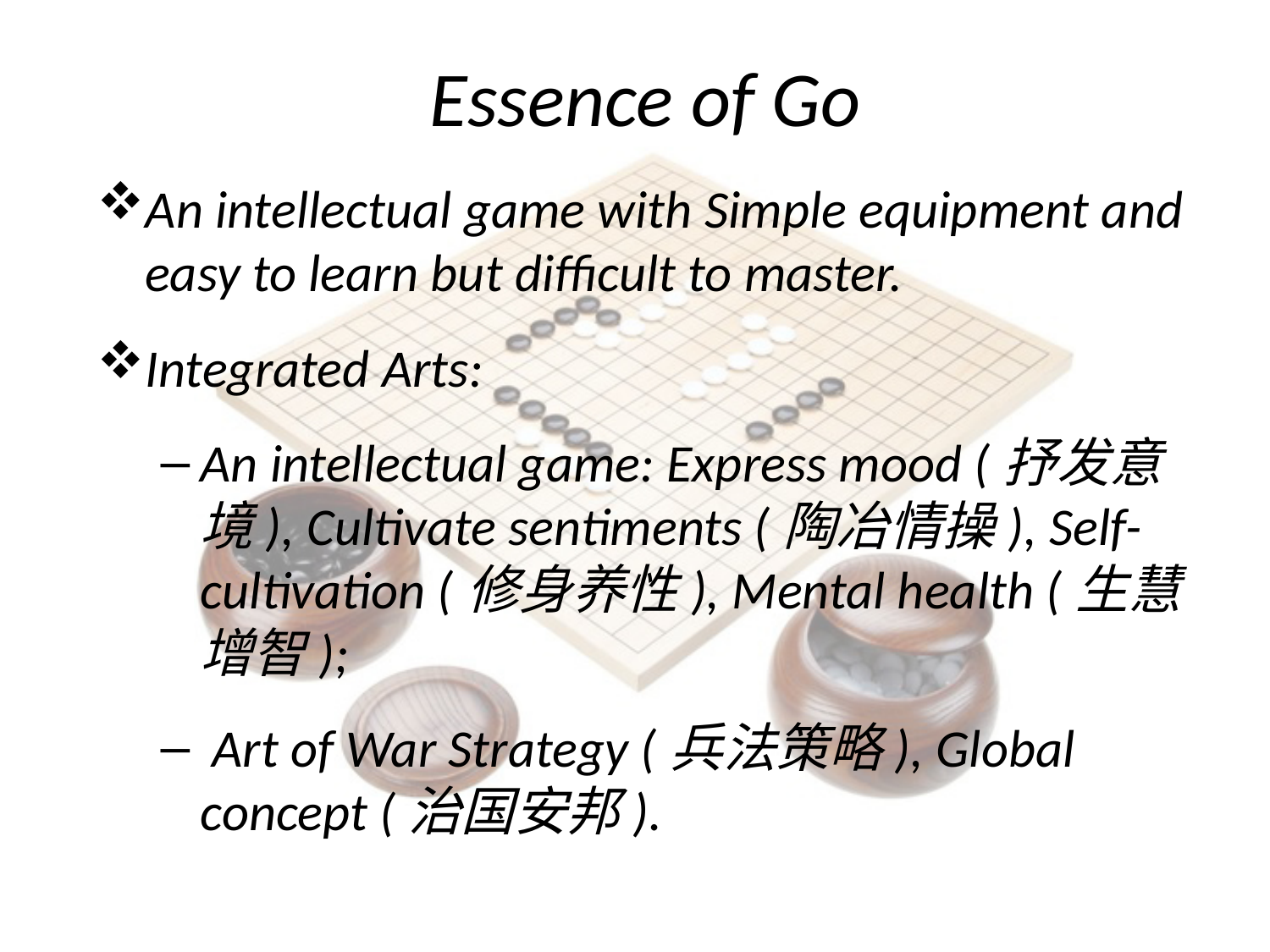

Essence of Go
An intellectual game with Simple equipment and easy to learn but difficult to master.
Integrated Arts:
An intellectual game: Express mood (抒发意境), Cultivate sentiments (陶冶情操), Self-cultivation (修身养性), Mental health (生慧增智);
 Art of War Strategy (兵法策略), Global concept (治国安邦).